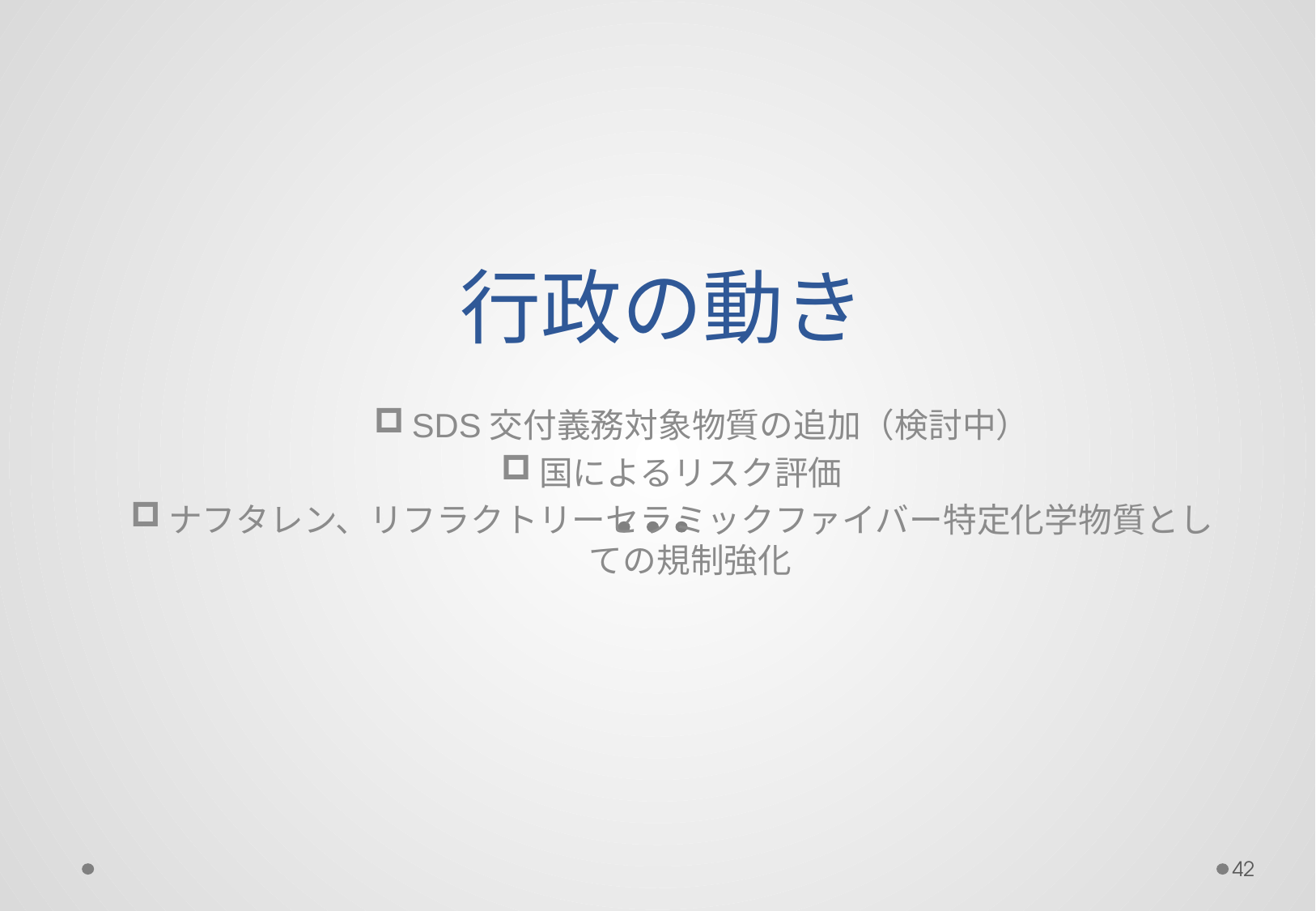

# 行政の動き
SDS交付義務対象物質の追加（検討中）
国によるリスク評価
ナフタレン、リフラクトリーセラミックファイバー特定化学物質としての規制強化

42